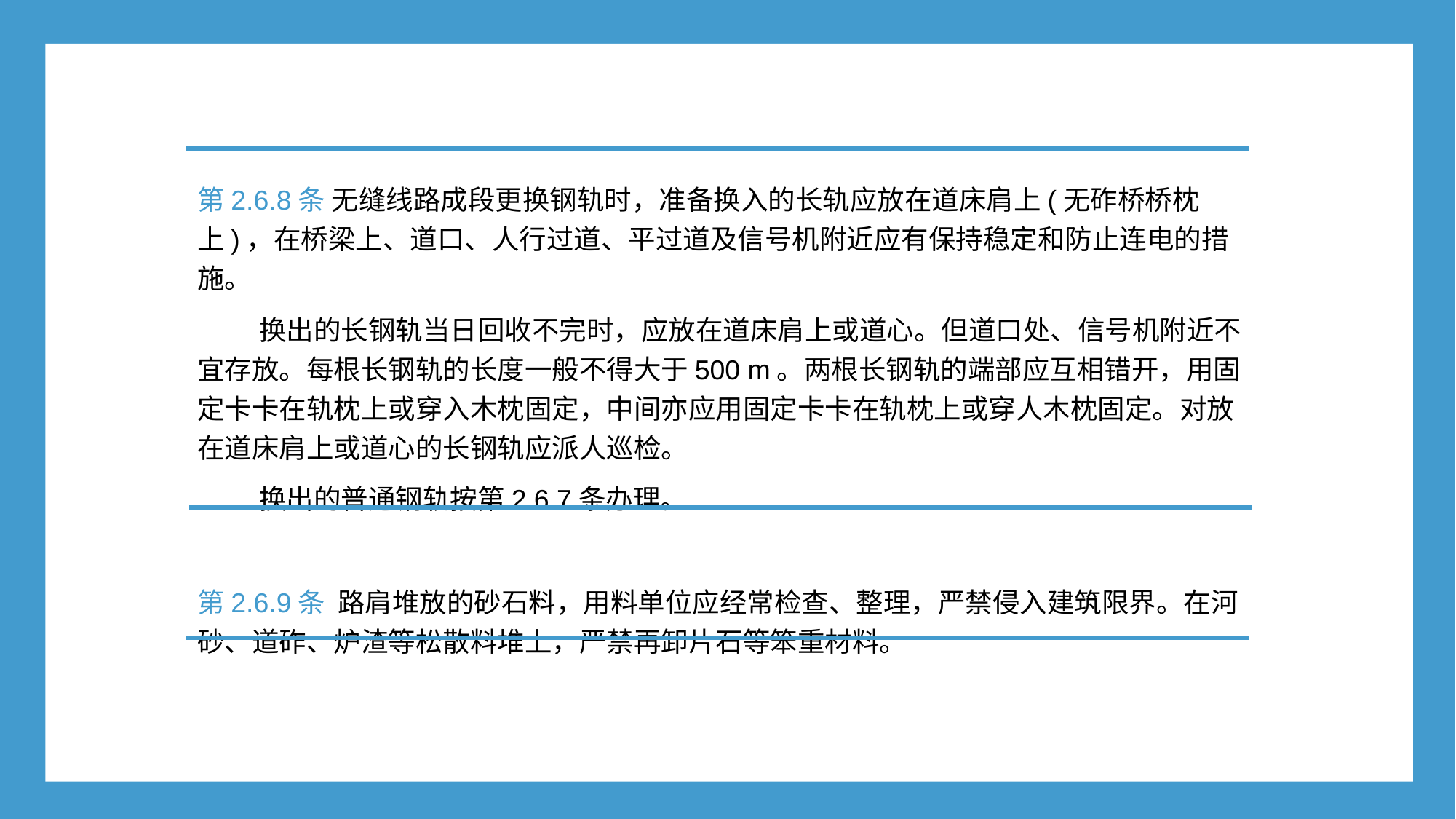

第2.6.8条 无缝线路成段更换钢轨时，准备换入的长轨应放在道床肩上(无砟桥桥枕上)，在桥梁上、道口、人行过道、平过道及信号机附近应有保持稳定和防止连电的措施。
         换出的长钢轨当日回收不完时，应放在道床肩上或道心。但道口处、信号机附近不宜存放。每根长钢轨的长度一般不得大于500 m。两根长钢轨的端部应互相错开，用固定卡卡在轨枕上或穿入木枕固定，中间亦应用固定卡卡在轨枕上或穿人木枕固定。对放在道床肩上或道心的长钢轨应派人巡检。
         换出的普通钢轨按第2.6.7条办理。

第2.6.9条  路肩堆放的砂石料，用料单位应经常检查、整理，严禁侵入建筑限界。在河砂、道砟、炉渣等松散料堆上，严禁再卸片石等笨重材料。